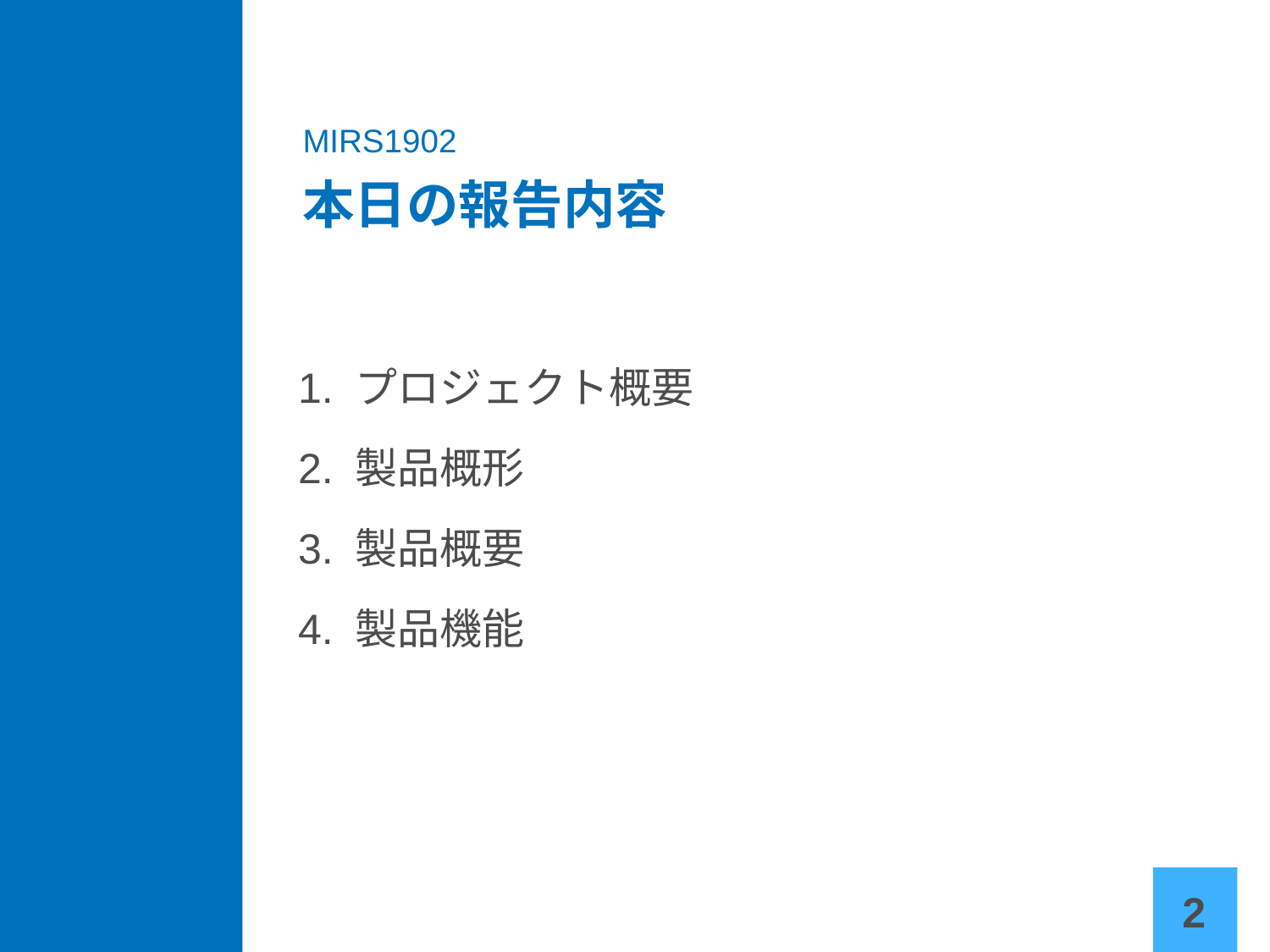

# MIRS1902 本日の報告内容
プロジェクト概要
製品概形
製品概要
製品機能

2